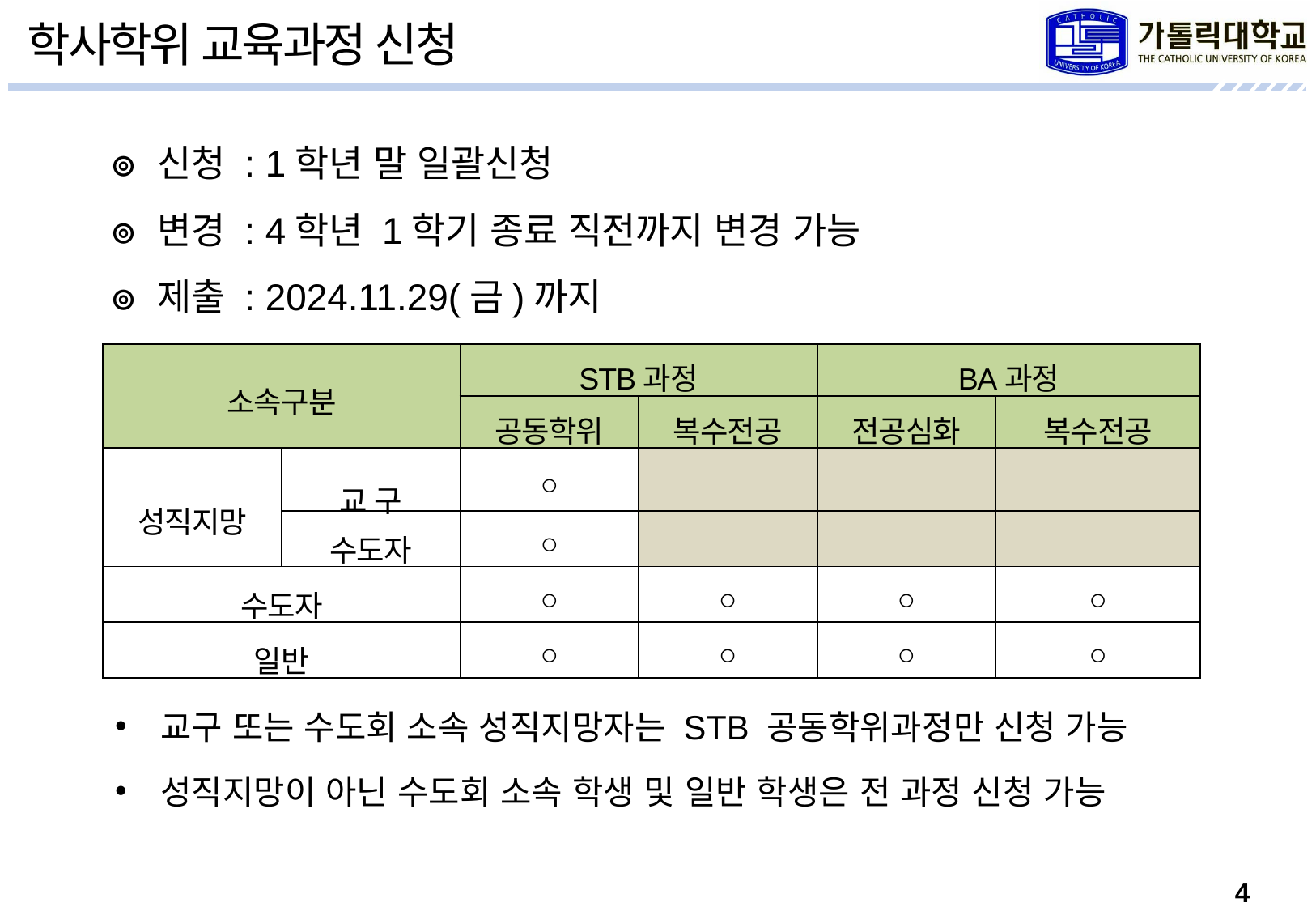

학사학위 교육과정 신청
⌾ 신청 : 1학년 말 일괄신청
⌾ 변경 : 4학년 1학기 종료 직전까지 변경 가능
⌾ 제출 : 2024.11.29(금)까지

| 소속구분 |  | STB과정 |  | BA과정 |  |
| --- | --- | --- | --- | --- | --- |
|  |  | 공동학위 | 복수전공 | 전공심화 | 복수전공 |
| 성직지망 | 교 구 | ○ |  |  |  |
|  | 수도자 | ○ |  |  |  |
| 수도자 |  | ○ | ○ | ○ | ○ |
| 일반 |  | ○ | ○ | ○ | ○ |
교구 또는 수도회 소속 성직지망자는 STB 공동학위과정만 신청 가능
성직지망이 아닌 수도회 소속 학생 및 일반 학생은 전 과정 신청 가능